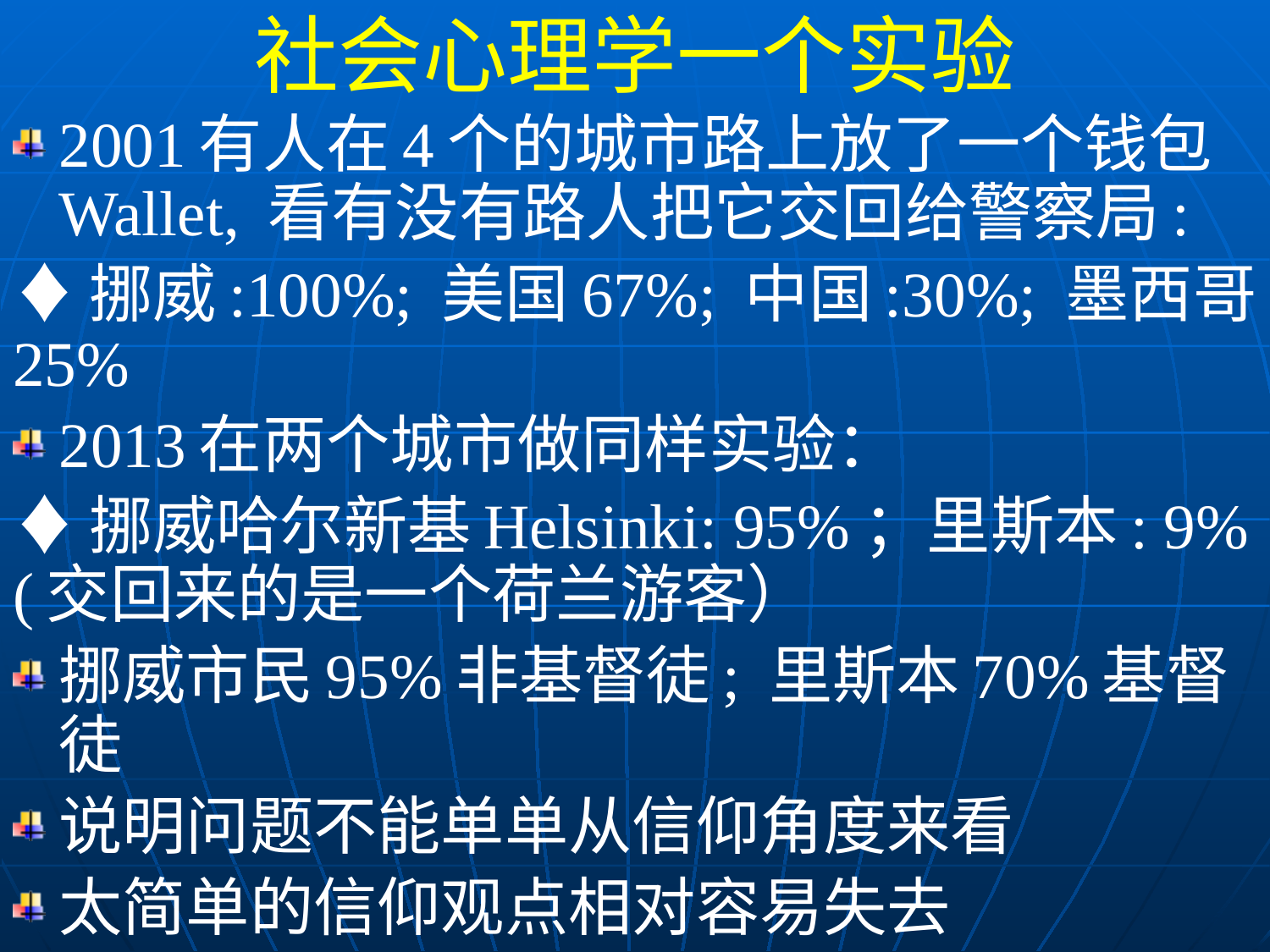

社会心理学一个实验
2001有人在4个的城市路上放了一个钱包Wallet, 看有没有路人把它交回给警察局:
♦挪威:100%; 美国67%; 中国:30%; 墨西哥:25%
2013在两个城市做同样实验：
♦挪威哈尔新基Helsinki: 95%；里斯本: 9% (交回来的是一个荷兰游客）
挪威市民95%非基督徒; 里斯本70%基督徒
说明问题不能单单从信仰角度来看
太简单的信仰观点相对容易失去